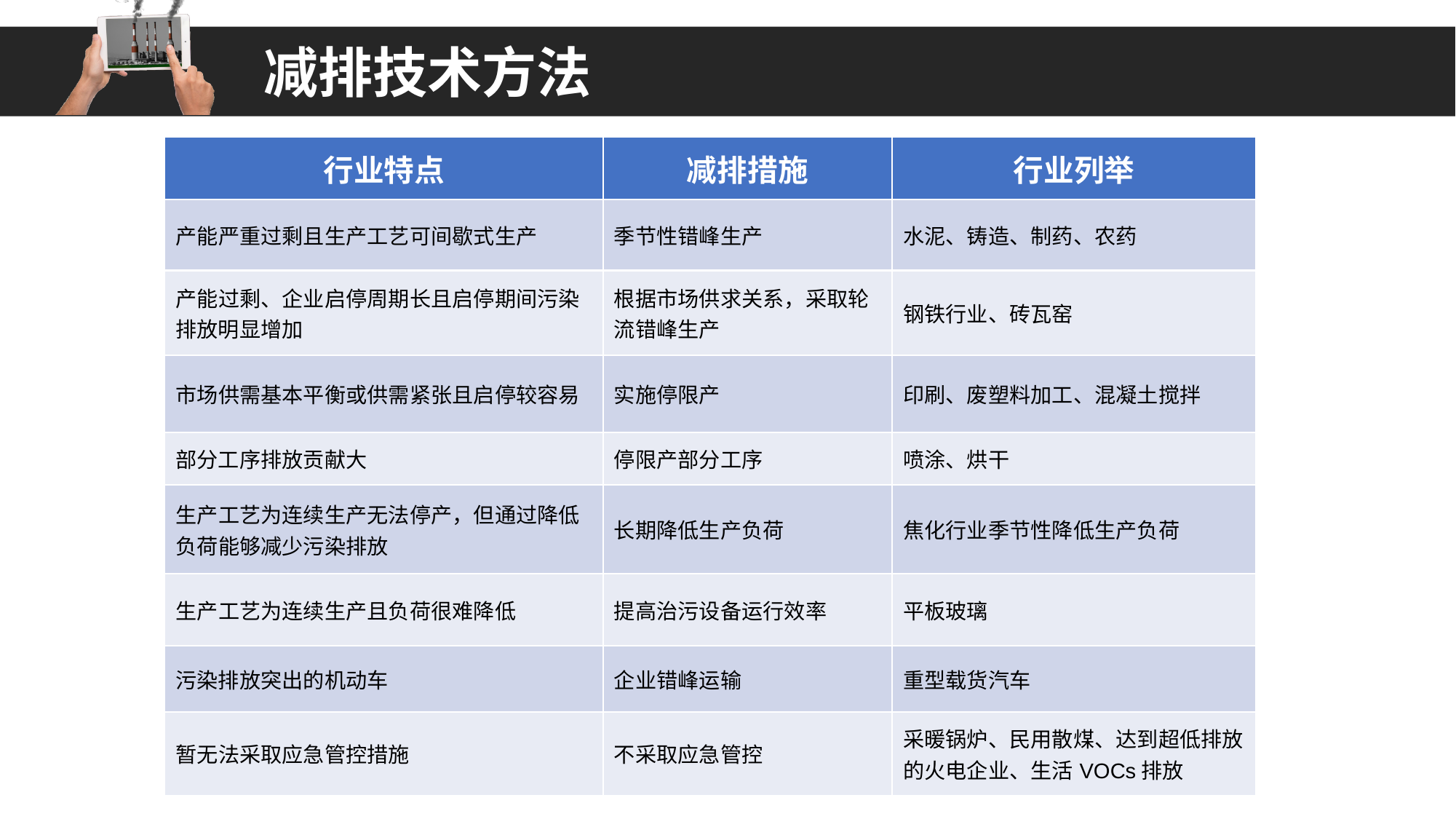

减排技术方法
| 行业特点 | 减排措施 | 行业列举 |
| --- | --- | --- |
| 产能严重过剩且生产工艺可间歇式生产 | 季节性错峰生产 | 水泥、铸造、制药、农药 |
| 产能过剩、企业启停周期长且启停期间污染排放明显增加 | 根据市场供求关系，采取轮流错峰生产 | 钢铁行业、砖瓦窑 |
| 市场供需基本平衡或供需紧张且启停较容易 | 实施停限产 | 印刷、废塑料加工、混凝土搅拌 |
| 部分工序排放贡献大 | 停限产部分工序 | 喷涂、烘干 |
| 生产工艺为连续生产无法停产，但通过降低负荷能够减少污染排放 | 长期降低生产负荷 | 焦化行业季节性降低生产负荷 |
| 生产工艺为连续生产且负荷很难降低 | 提高治污设备运行效率 | 平板玻璃 |
| 污染排放突出的机动车 | 企业错峰运输 | 重型载货汽车 |
| 暂无法采取应急管控措施 | 不采取应急管控 | 采暖锅炉、民用散煤、达到超低排放的火电企业、生活VOCs排放 |